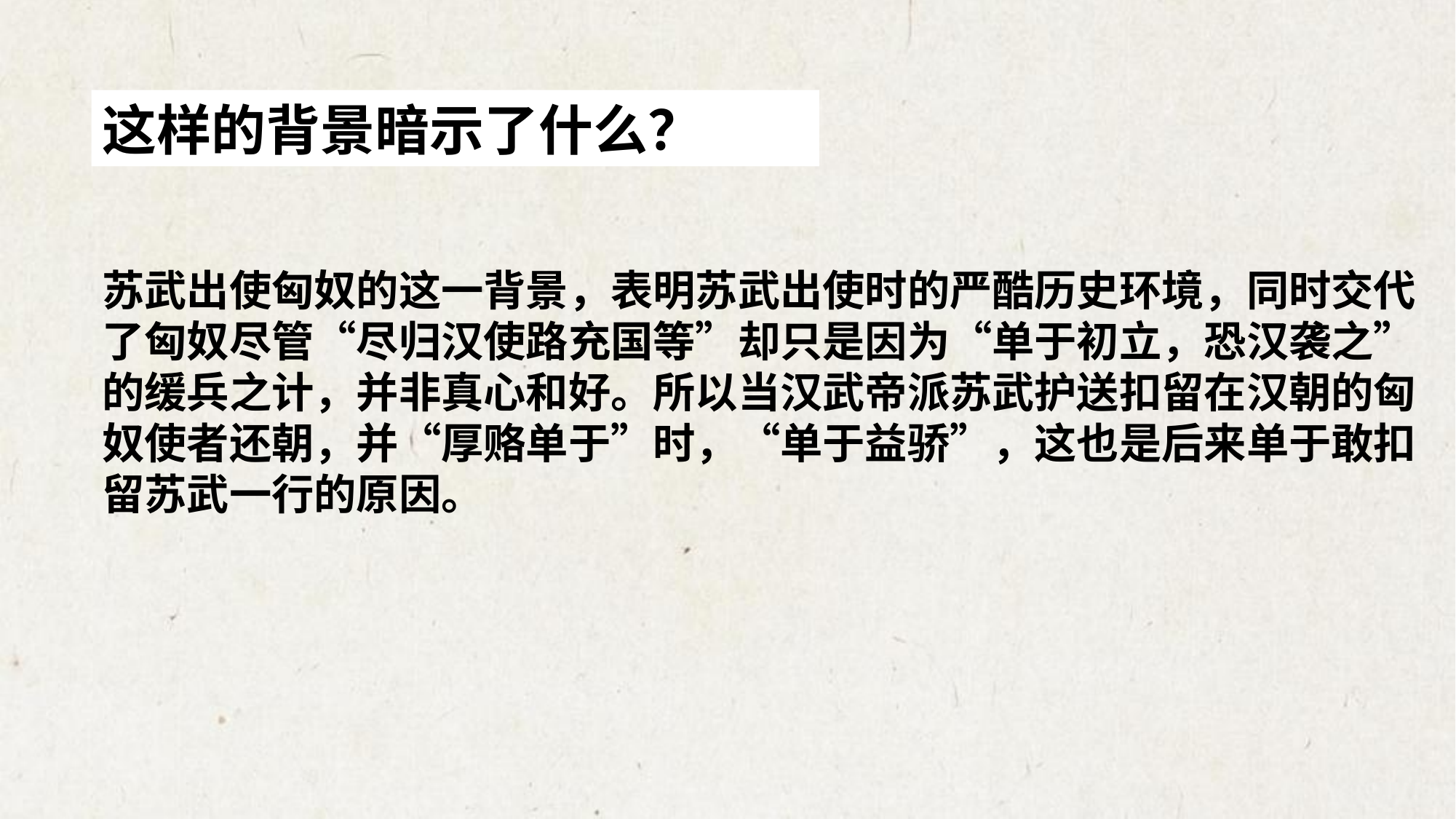

这样的背景暗示了什么？

苏武出使匈奴的这一背景，表明苏武出使时的严酷历史环境，同时交代了匈奴尽管“尽归汉使路充国等”却只是因为“单于初立，恐汉袭之”的缓兵之计，并非真心和好。所以当汉武帝派苏武护送扣留在汉朝的匈奴使者还朝，并“厚赂单于”时，“单于益骄”，这也是后来单于敢扣留苏武一行的原因。